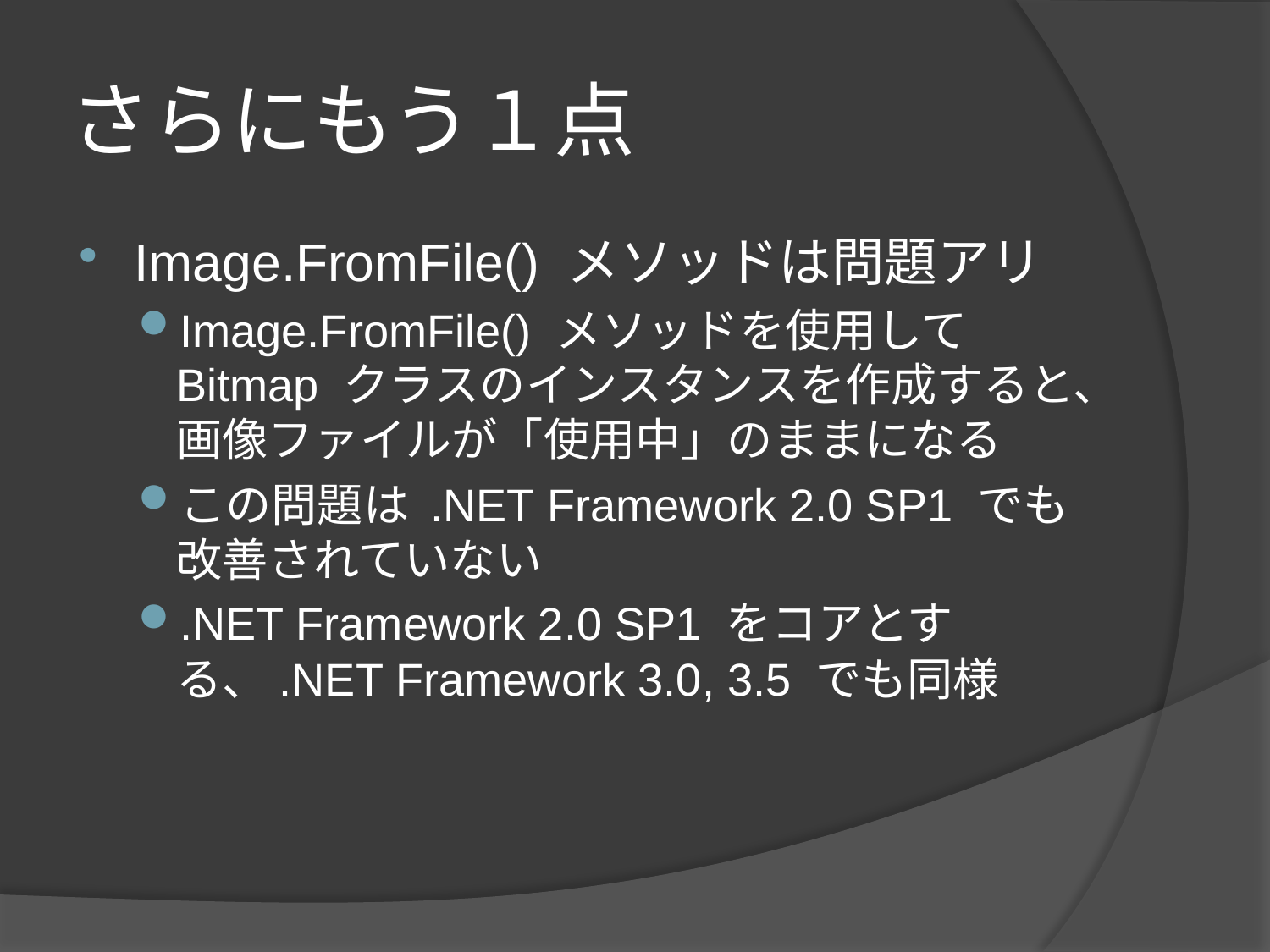

# さらにもう１点
Image.FromFile() メソッドは問題アリ
Image.FromFile() メソッドを使用して Bitmap クラスのインスタンスを作成すると、画像ファイルが「使用中」のままになる
この問題は .NET Framework 2.0 SP1 でも改善されていない
.NET Framework 2.0 SP1 をコアとする、.NET Framework 3.0, 3.5 でも同様